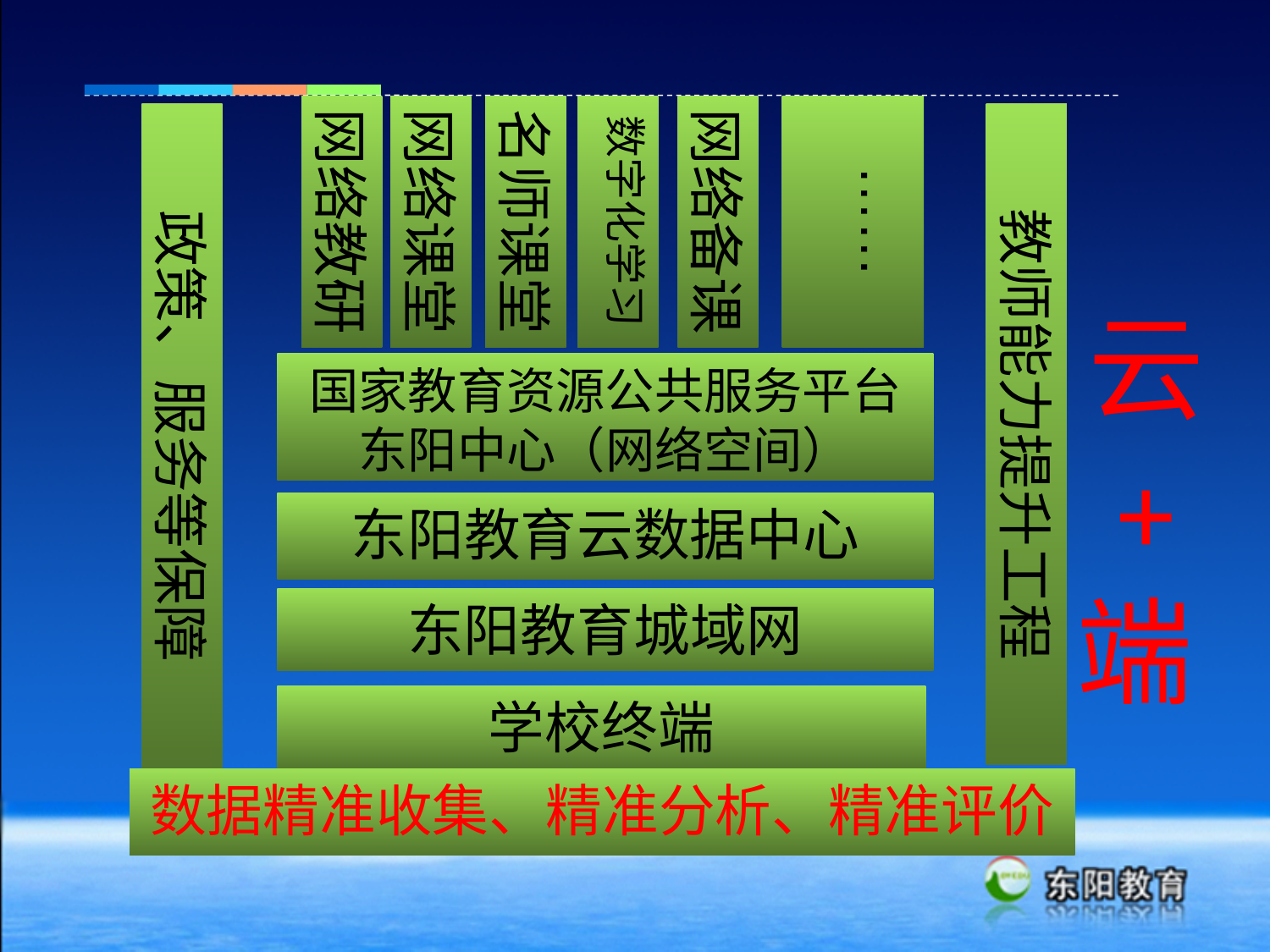

网络课堂
网络教研
名师课堂
数字化学习
网络备课
……
政策、服务等保障
教师能力提升工程
云
国家教育资源公共服务平台东阳中心（网络空间）
+
东阳教育云数据中心
端
东阳教育城域网
学校终端
数据精准收集、精准分析、精准评价